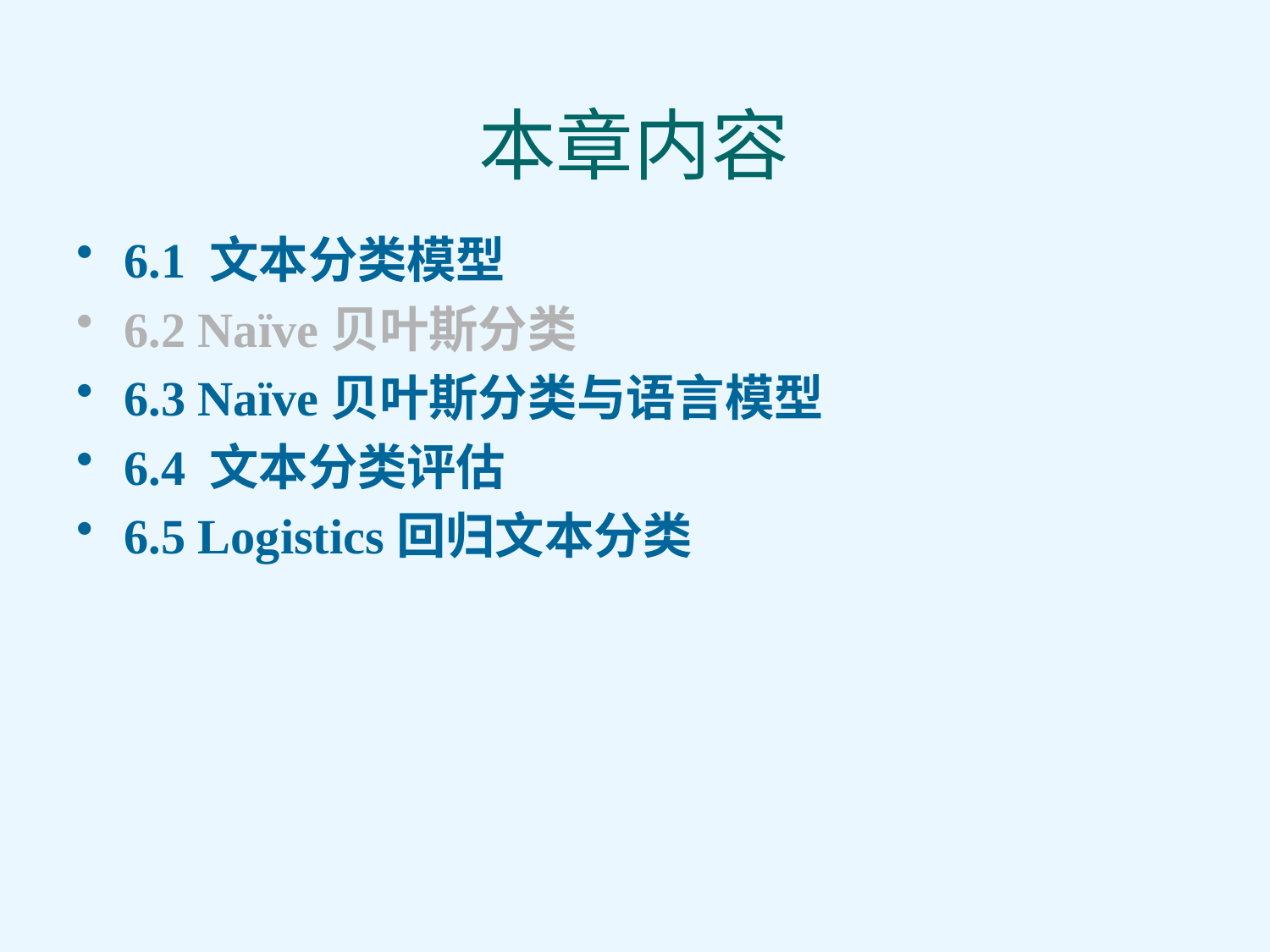

# 本章内容
6.1 文本分类模型
6.2 Naïve贝叶斯分类
6.3 Naïve贝叶斯分类与语言模型
6.4 文本分类评估
6.5 Logistics回归文本分类